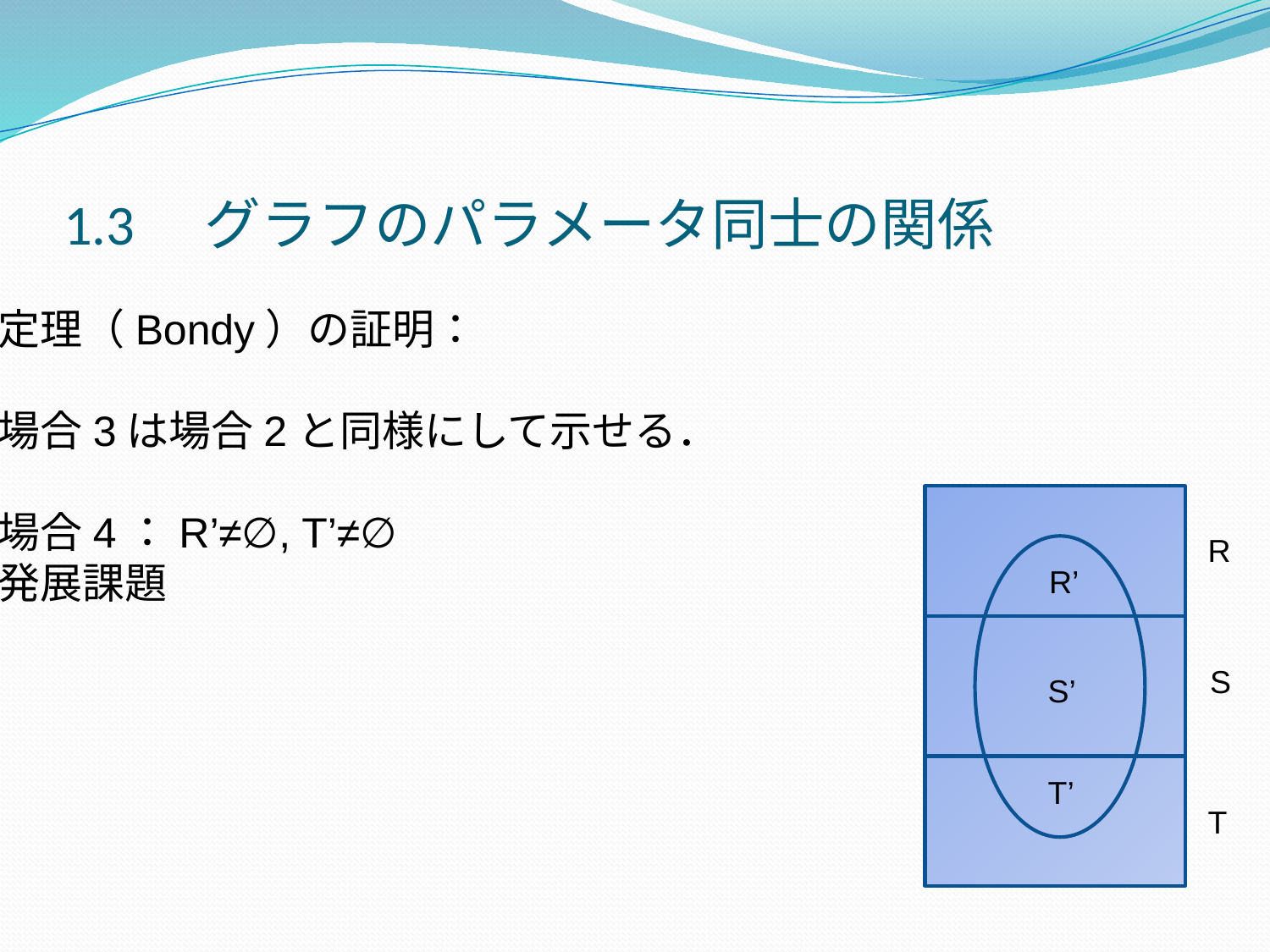

# 1.3　グラフのパラメータ同士の関係
定理（Bondy）の証明：

場合3は場合2と同様にして示せる．

場合4：R’≠∅, T’≠∅
発展課題

R

R’
S
S’
T’
T